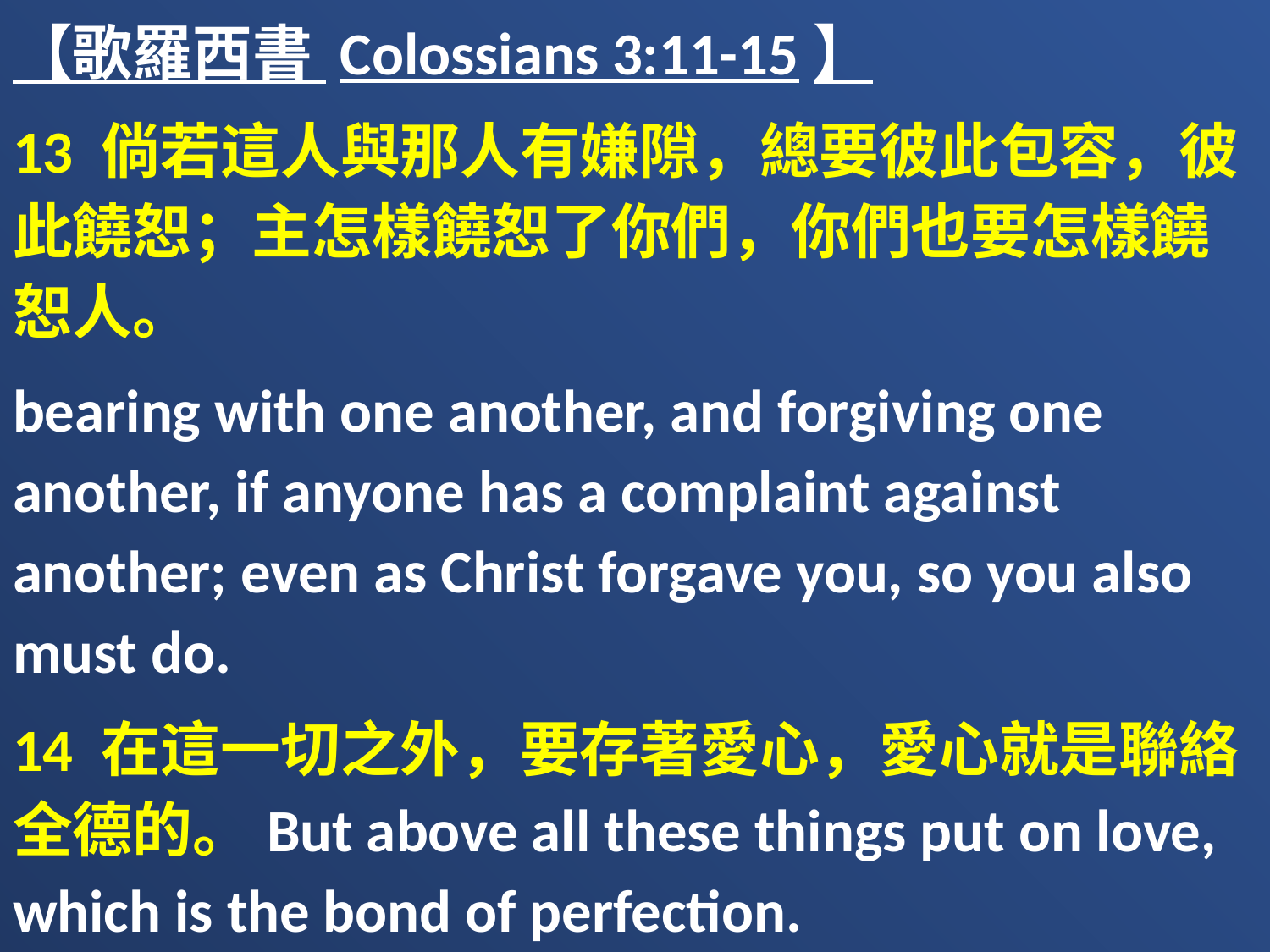

【歌羅西書 Colossians 3:11-15】
13 倘若這人與那人有嫌隙，總要彼此包容，彼此饒恕；主怎樣饒恕了你們，你們也要怎樣饒恕人。
bearing with one another, and forgiving one another, if anyone has a complaint against another; even as Christ forgave you, so you also must do.
14 在這一切之外，要存著愛心，愛心就是聯絡全德的。But above all these things put on love, which is the bond of perfection.